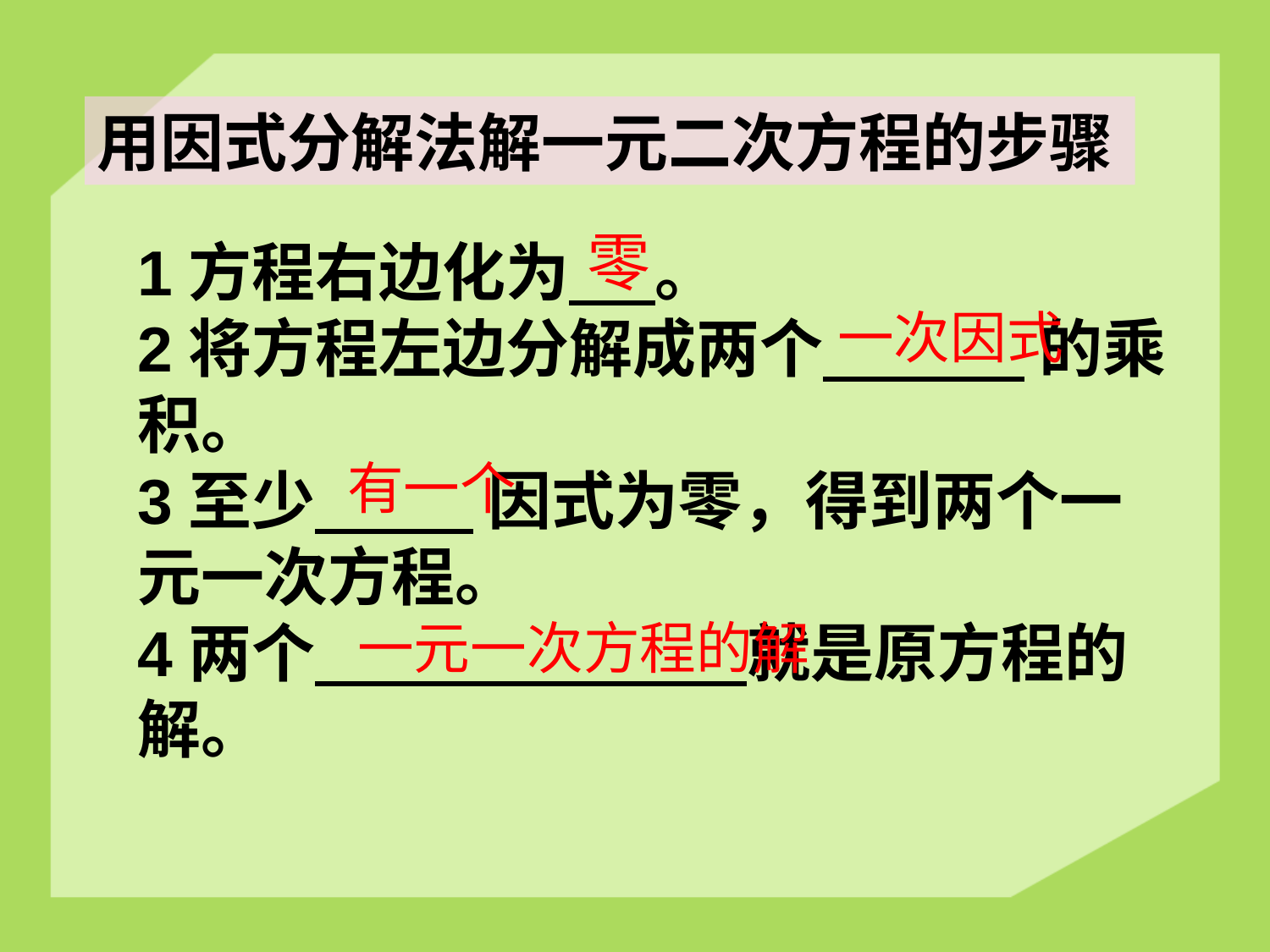

用因式分解法解一元二次方程的步骤
零
1方程右边化为      。
2将方程左边分解成两个               的乘积。
3至少            因式为零，得到两个一元一次方程。
4两个                              就是原方程的解。
一次因式
有一个
一元一次方程的解